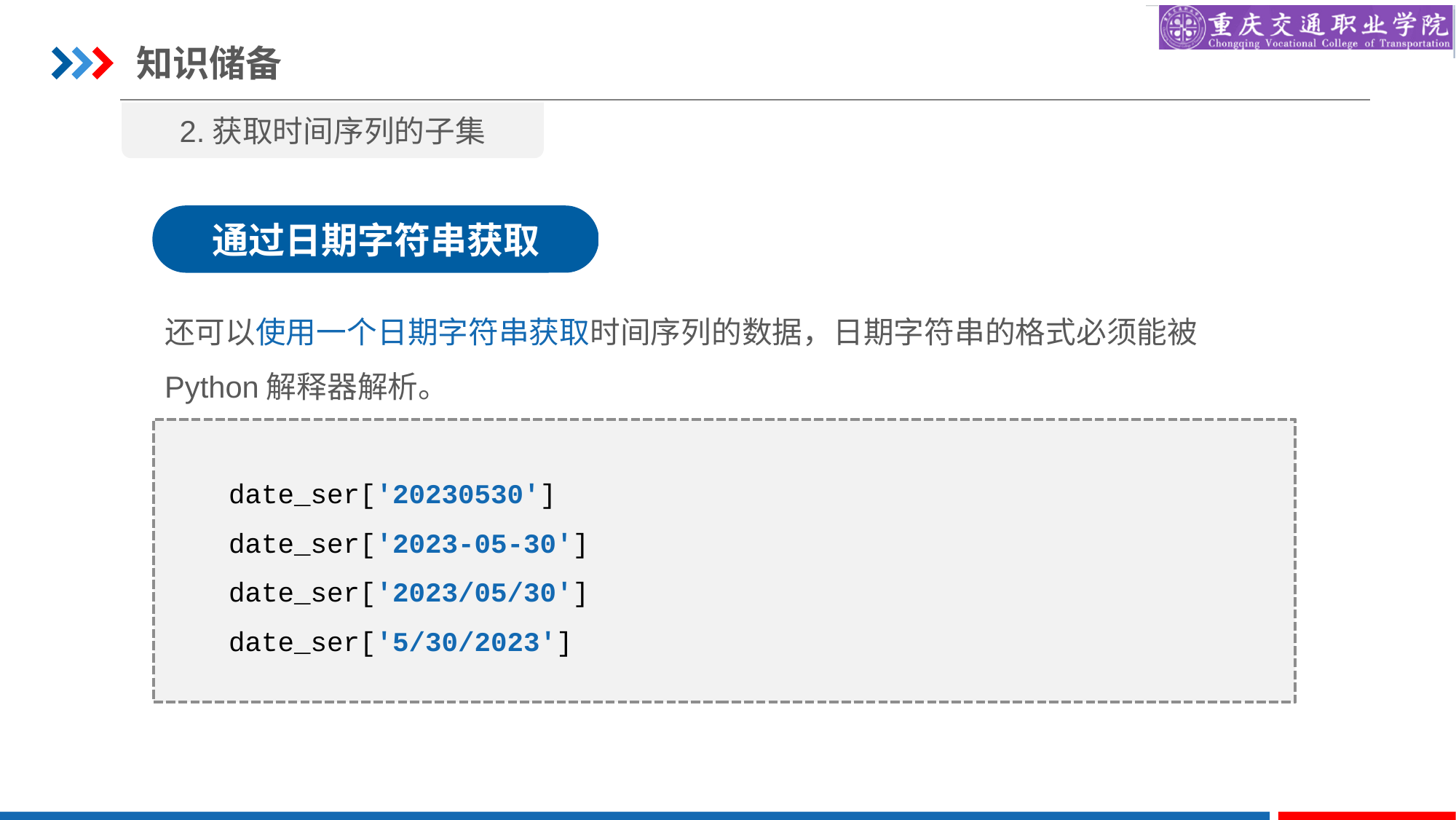

知识储备

2.获取时间序列的子集
通过日期字符串获取
还可以使用一个日期字符串获取时间序列的数据，日期字符串的格式必须能被Python解释器解析。

date_ser['20230530']
date_ser['2023-05-30']
date_ser['2023/05/30']
date_ser['5/30/2023']